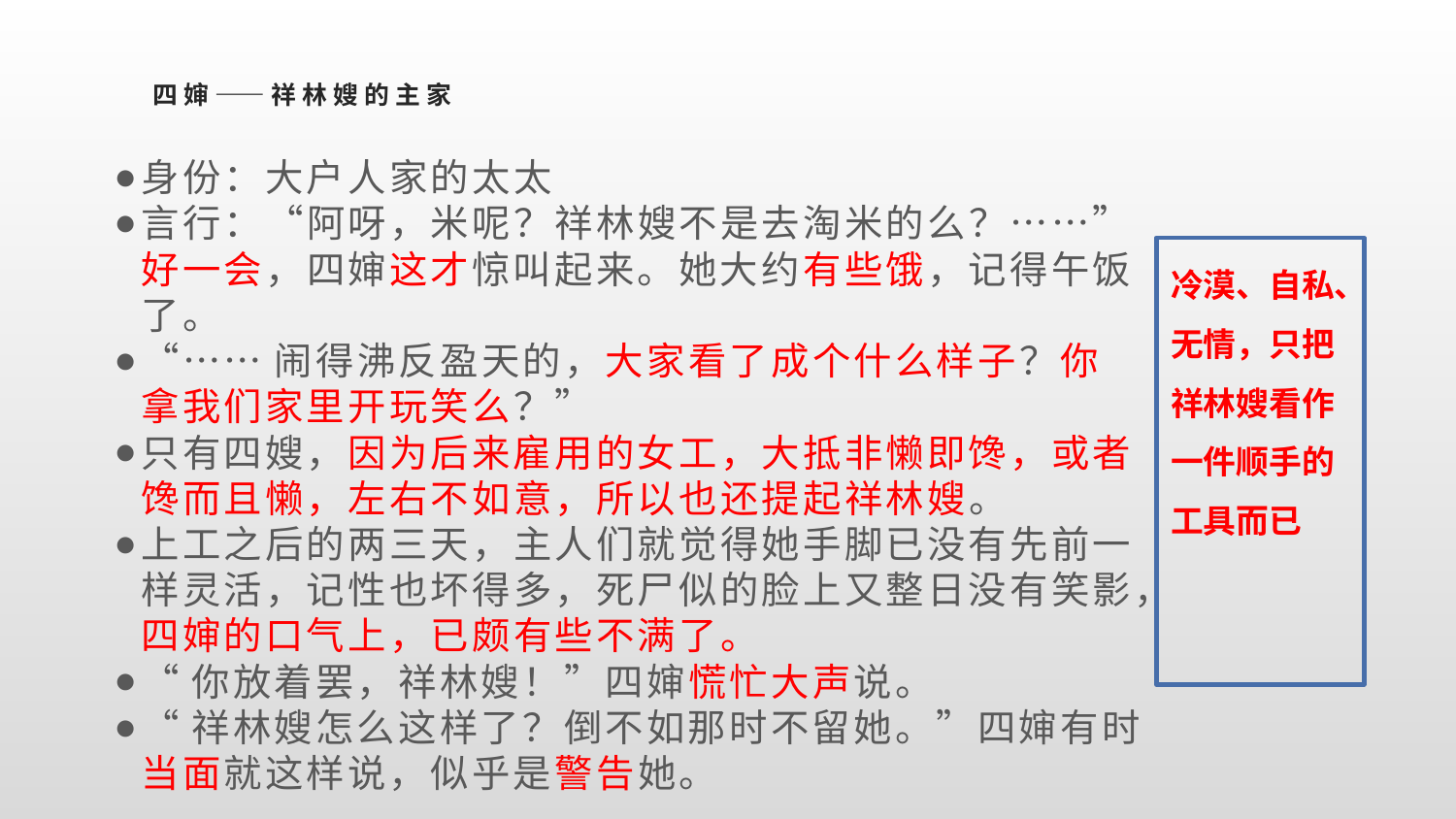

# 四婶——祥林嫂的主家
身份：大户人家的太太
言行：“阿呀，米呢？祥林嫂不是去淘米的么？……”好一会，四婶这才惊叫起来。她大约有些饿，记得午饭了。
“……闹得沸反盈天的，大家看了成个什么样子？你拿我们家里开玩笑么？”
只有四嫂，因为后来雇用的女工，大抵非懒即馋，或者馋而且懒，左右不如意，所以也还提起祥林嫂。
上工之后的两三天，主人们就觉得她手脚已没有先前一样灵活，记性也坏得多，死尸似的脸上又整日没有笑影，四婶的口气上，已颇有些不满了。
“你放着罢，祥林嫂！”四婶慌忙大声说。
“祥林嫂怎么这样了？倒不如那时不留她。”四婶有时当面就这样说，似乎是警告她。

冷漠、自私、无情，只把祥林嫂看作一件顺手的工具而已